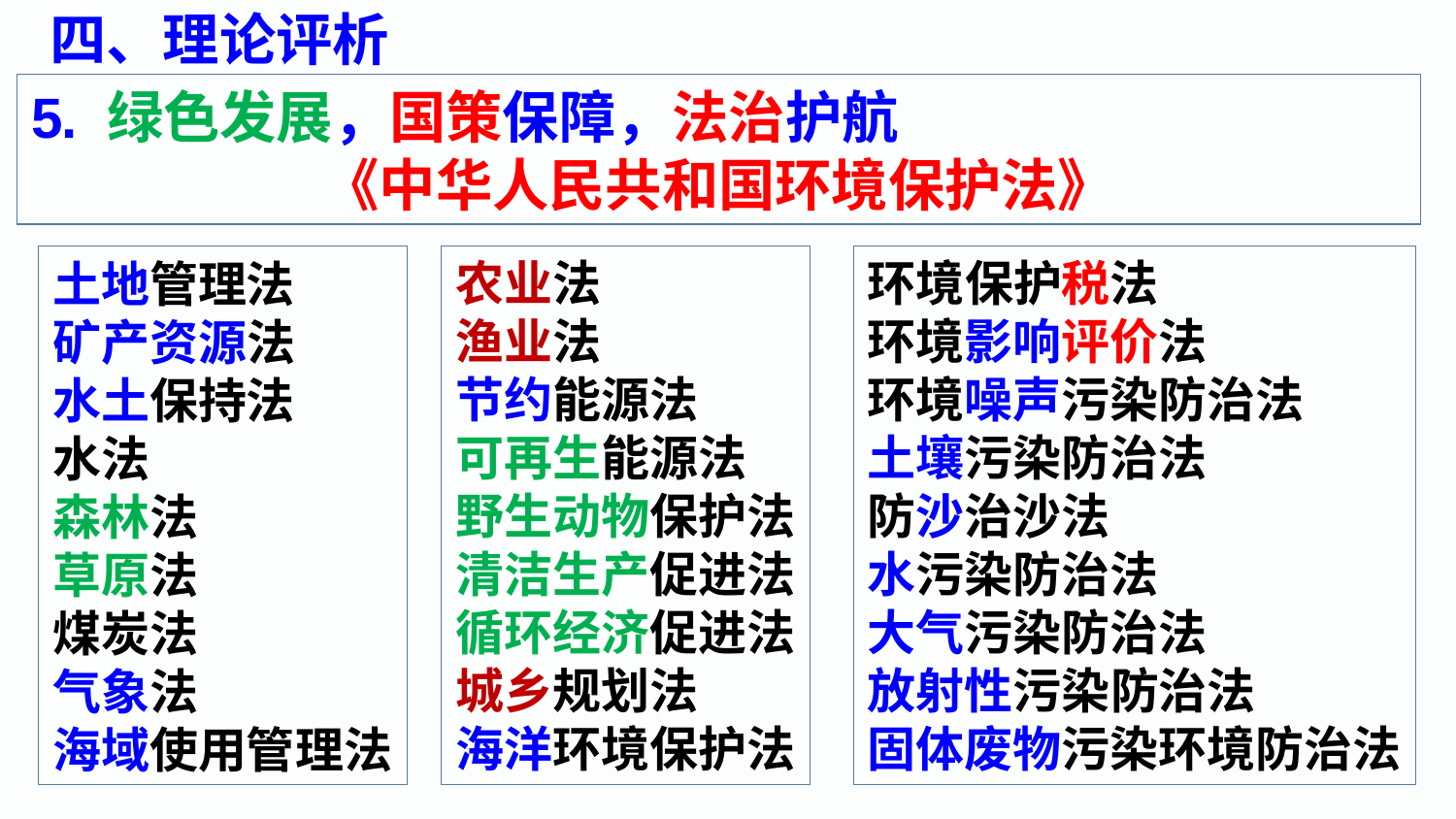

四、理论评析
5. 绿色发展，国策保障，法治护航
《中华人民共和国环境保护法》
农业法
渔业法
节约能源法
可再生能源法
野生动物保护法
清洁生产促进法
循环经济促进法
城乡规划法
海洋环境保护法
环境保护税法
环境影响评价法
环境噪声污染防治法
土壤污染防治法
防沙治沙法
水污染防治法
大气污染防治法
放射性污染防治法
固体废物污染环境防治法
土地管理法
矿产资源法
水土保持法
水法
森林法
草原法
煤炭法
气象法
海域使用管理法